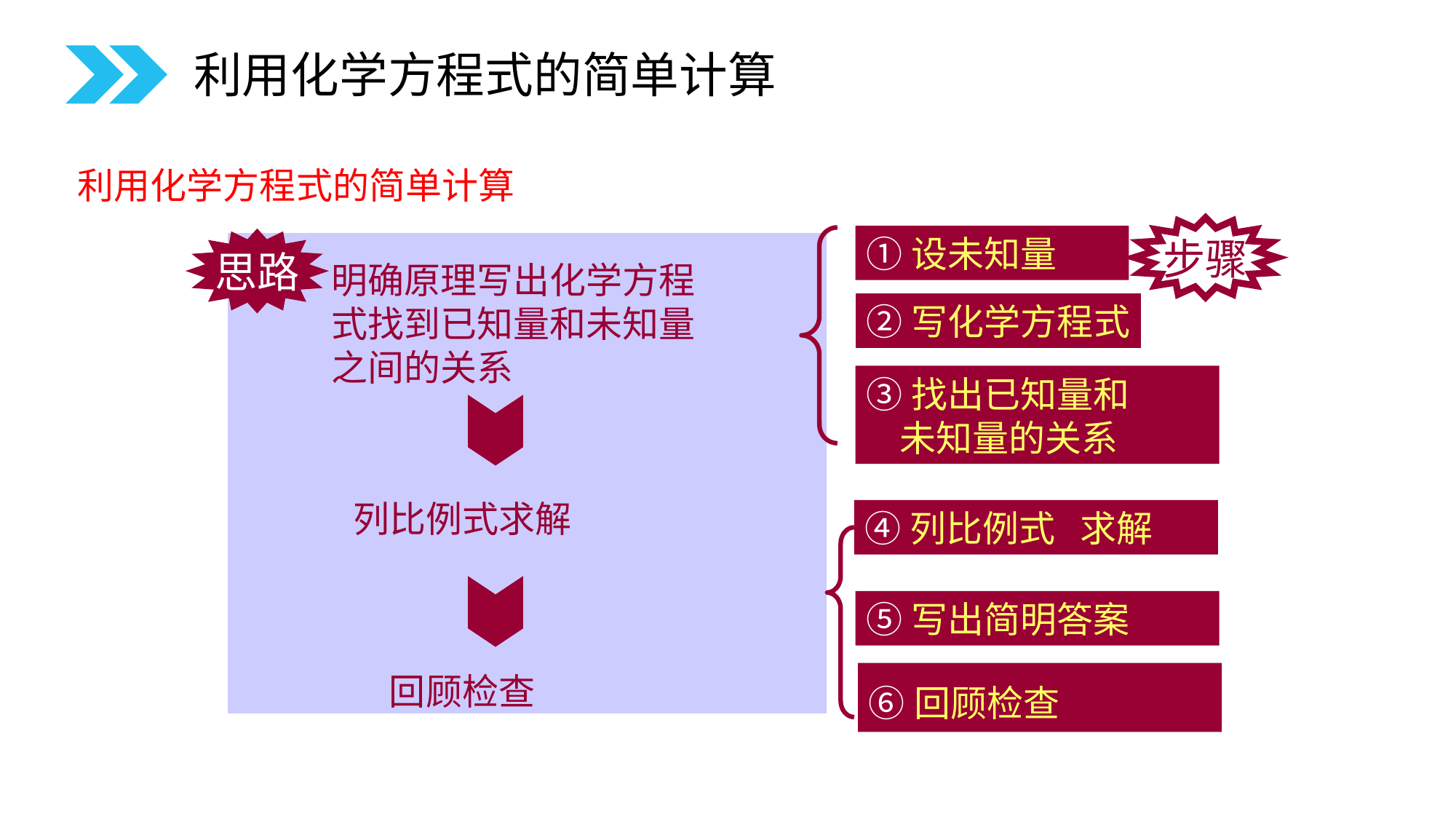

利用化学方程式的简单计算
利用化学方程式的简单计算
步骤
①设未知量

思路

明确原理写出化学方程式找到已知量和未知量之间的关系

列比例式求解

回顾检查
②写化学方程式
③找出已知量和
   未知量的关系
④列比例式   求解
⑤写出简明答案
⑥回顾检查